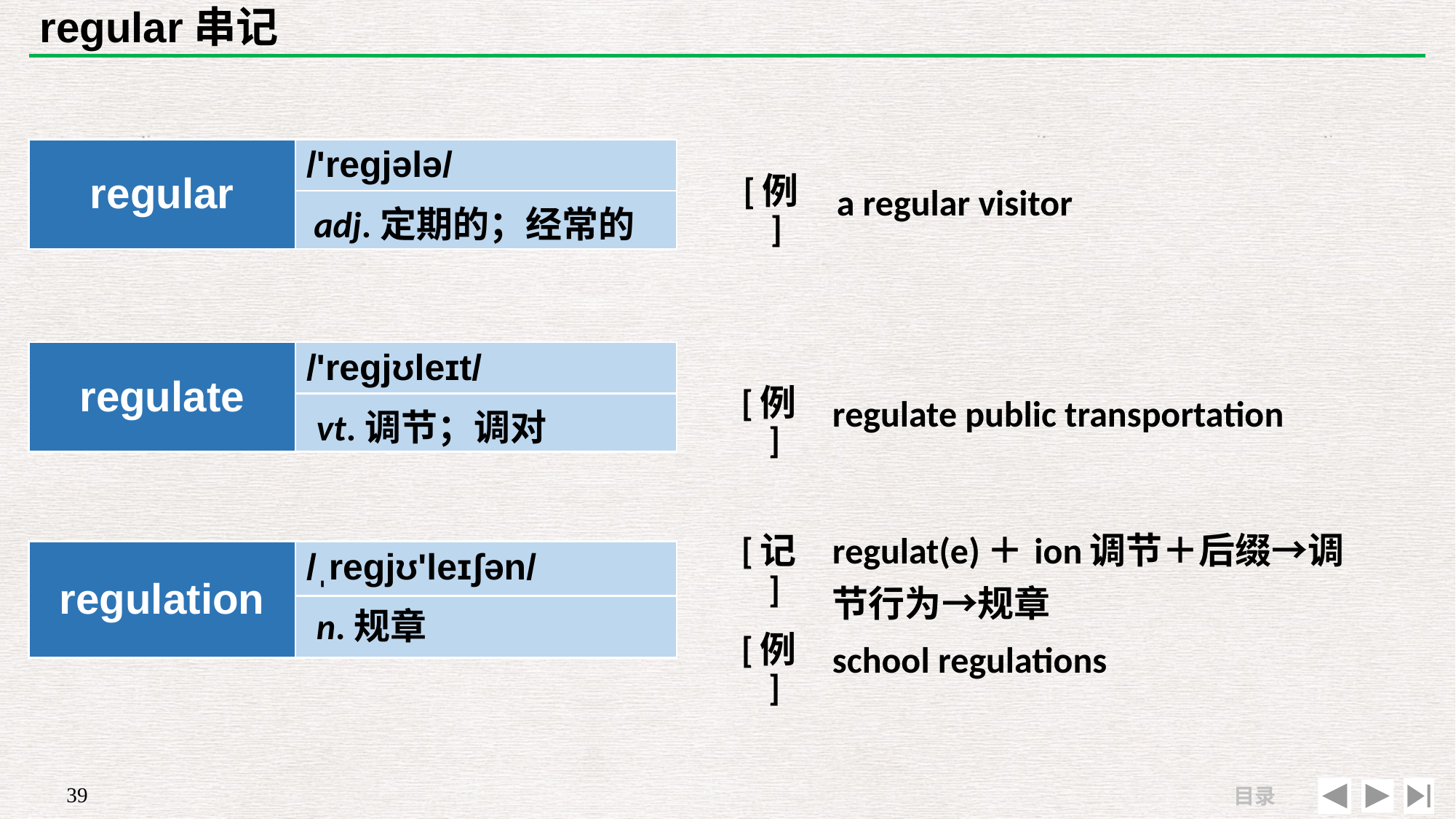

# regular串记

|  |  |
| --- | --- |
| [例] | a regular visitor |
| regular | /'reɡjələ/ |
| --- | --- |
|  |  |
adj.定期的；经常的
|  |  |
| --- | --- |
| [例] | regulate public transportation |
| regulate | /'reɡjʊleɪt/ |
| --- | --- |
|  |  |
vt.调节；调对
| [记] | regulat(e)＋ion调节＋后缀→调节行为→规章 |
| --- | --- |
| [例] | school regulations |
| regulation | /ˌreɡjʊ'leɪʃən/ |
| --- | --- |
|  |  |
n.规章